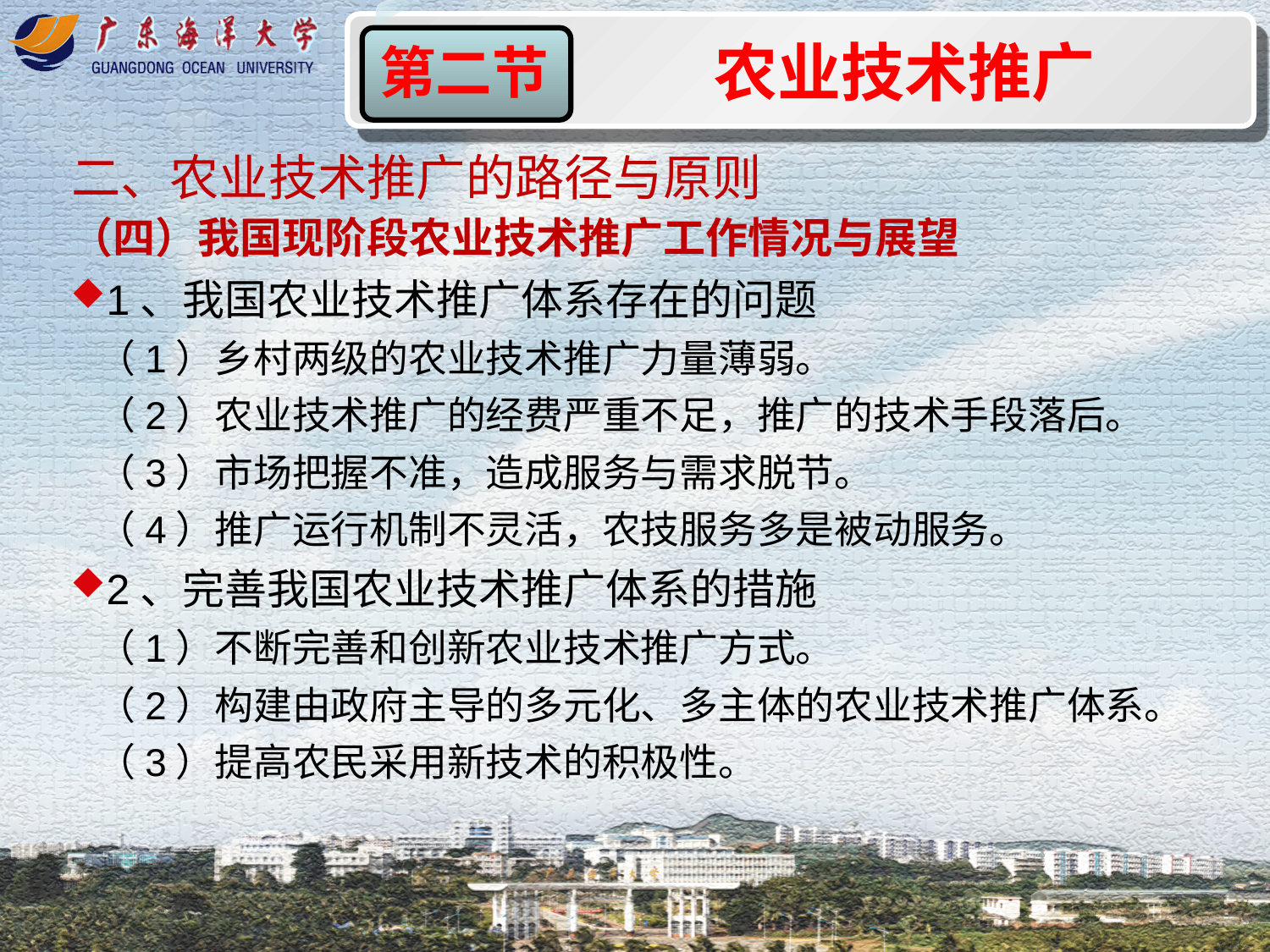

农业技术推广

第二节
二、农业技术推广的路径与原则
（四）我国现阶段农业技术推广工作情况与展望
1、我国农业技术推广体系存在的问题
  （1）乡村两级的农业技术推广力量薄弱。
  （2）农业技术推广的经费严重不足，推广的技术手段落后。
  （3）市场把握不准，造成服务与需求脱节。
  （4）推广运行机制不灵活，农技服务多是被动服务。
2、完善我国农业技术推广体系的措施
  （1）不断完善和创新农业技术推广方式。
  （2）构建由政府主导的多元化、多主体的农业技术推广体系。
  （3）提高农民采用新技术的积极性。